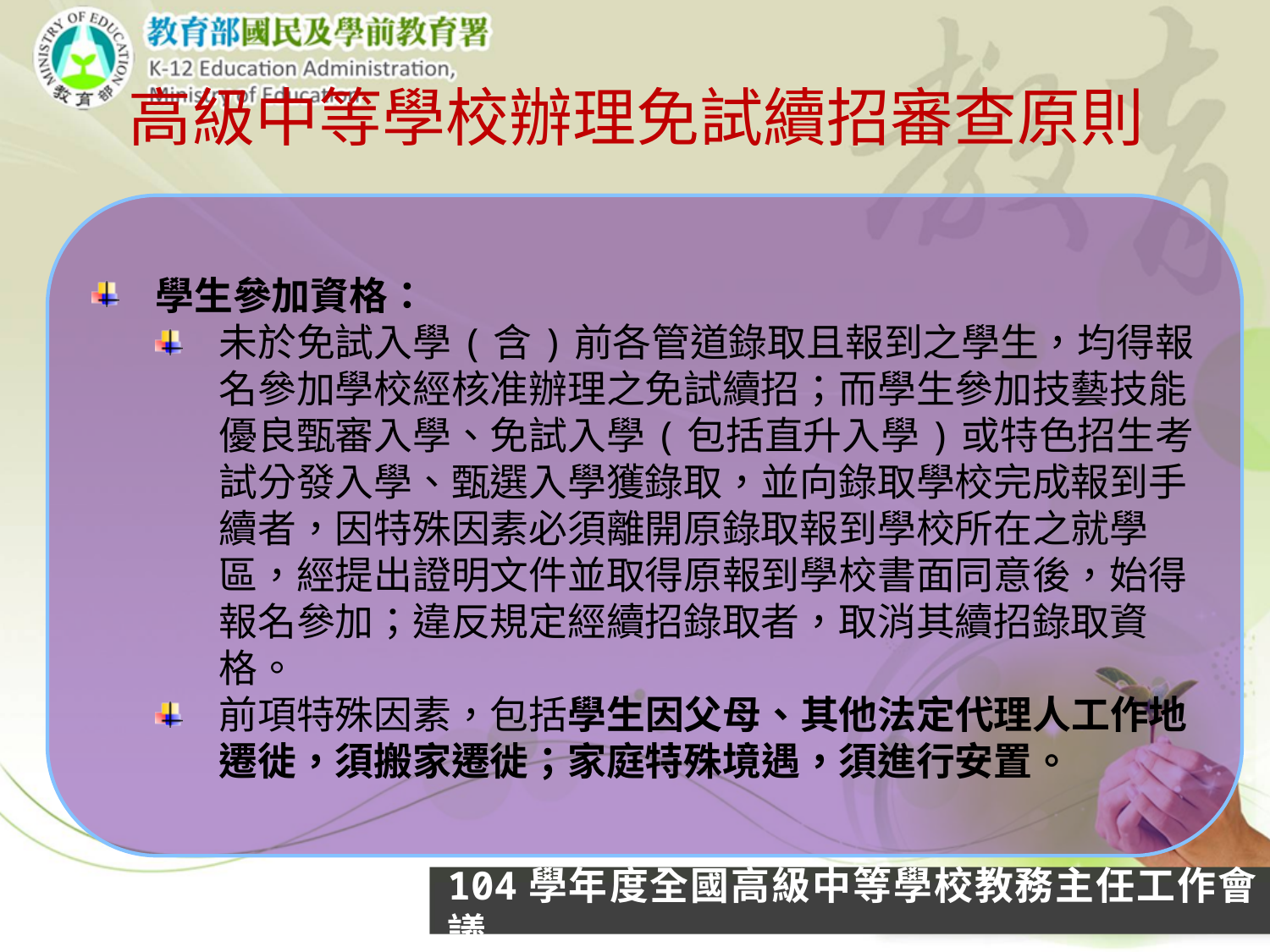

# 高級中等學校辦理免試續招審查原則
學生參加資格：
未於免試入學(含)前各管道錄取且報到之學生，均得報名參加學校經核准辦理之免試續招；而學生參加技藝技能優良甄審入學、免試入學(包括直升入學)或特色招生考試分發入學、甄選入學獲錄取，並向錄取學校完成報到手續者，因特殊因素必須離開原錄取報到學校所在之就學區，經提出證明文件並取得原報到學校書面同意後，始得報名參加；違反規定經續招錄取者，取消其續招錄取資格。
前項特殊因素，包括學生因父母、其他法定代理人工作地遷徙，須搬家遷徙；家庭特殊境遇，須進行安置。
104學年度全國高級中等學校教務主任工作會議
10
10